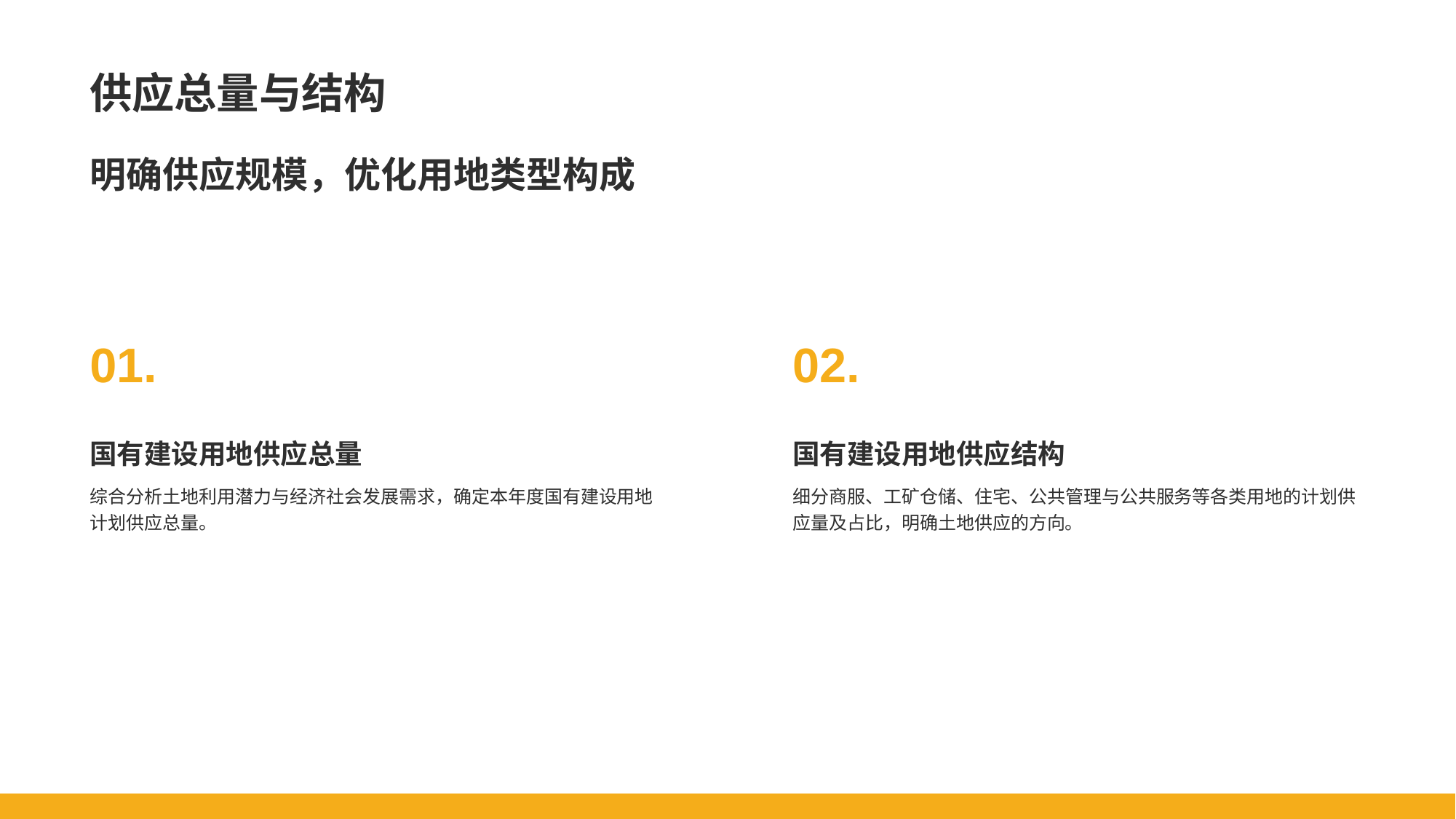

供应总量与结构
明确供应规模，优化用地类型构成
01.
国有建设用地供应总量
综合分析土地利用潜力与经济社会发展需求，确定本年度国有建设用地计划供应总量。
02.
国有建设用地供应结构
细分商服、工矿仓储、住宅、公共管理与公共服务等各类用地的计划供应量及占比，明确土地供应的方向。